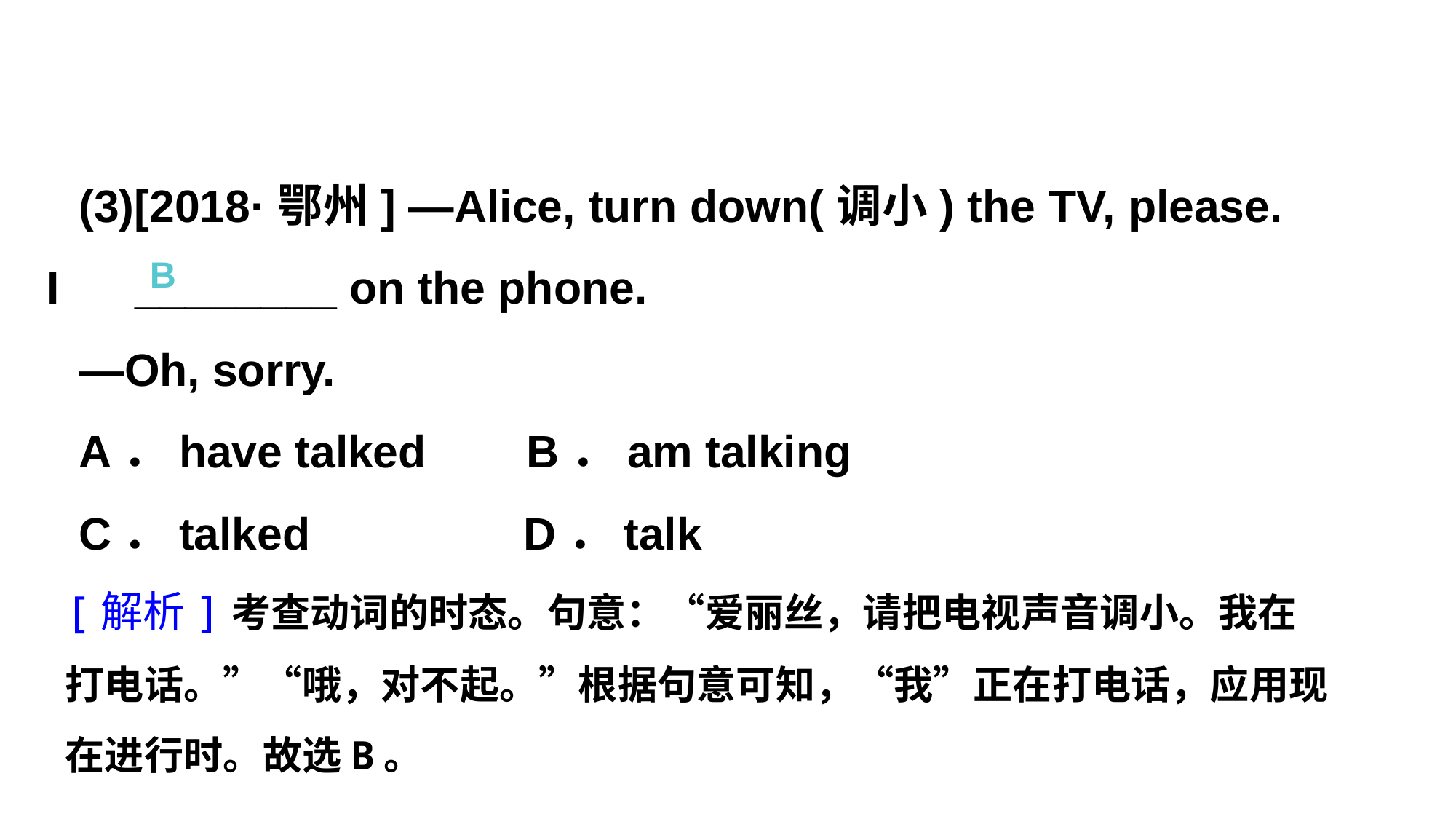

(3)[2018·鄂州] —Alice, turn down(调小) the TV, please. I      ________ on the phone.
—Oh, sorry.
A．have talked        B．am talking
C．talked                 D．talk
 B

[解析]考查动词的时态。句意：“爱丽丝，请把电视声音调小。我在打电话。”“哦，对不起。”根据句意可知，“我”正在打电话，应用现在进行时。故选B。